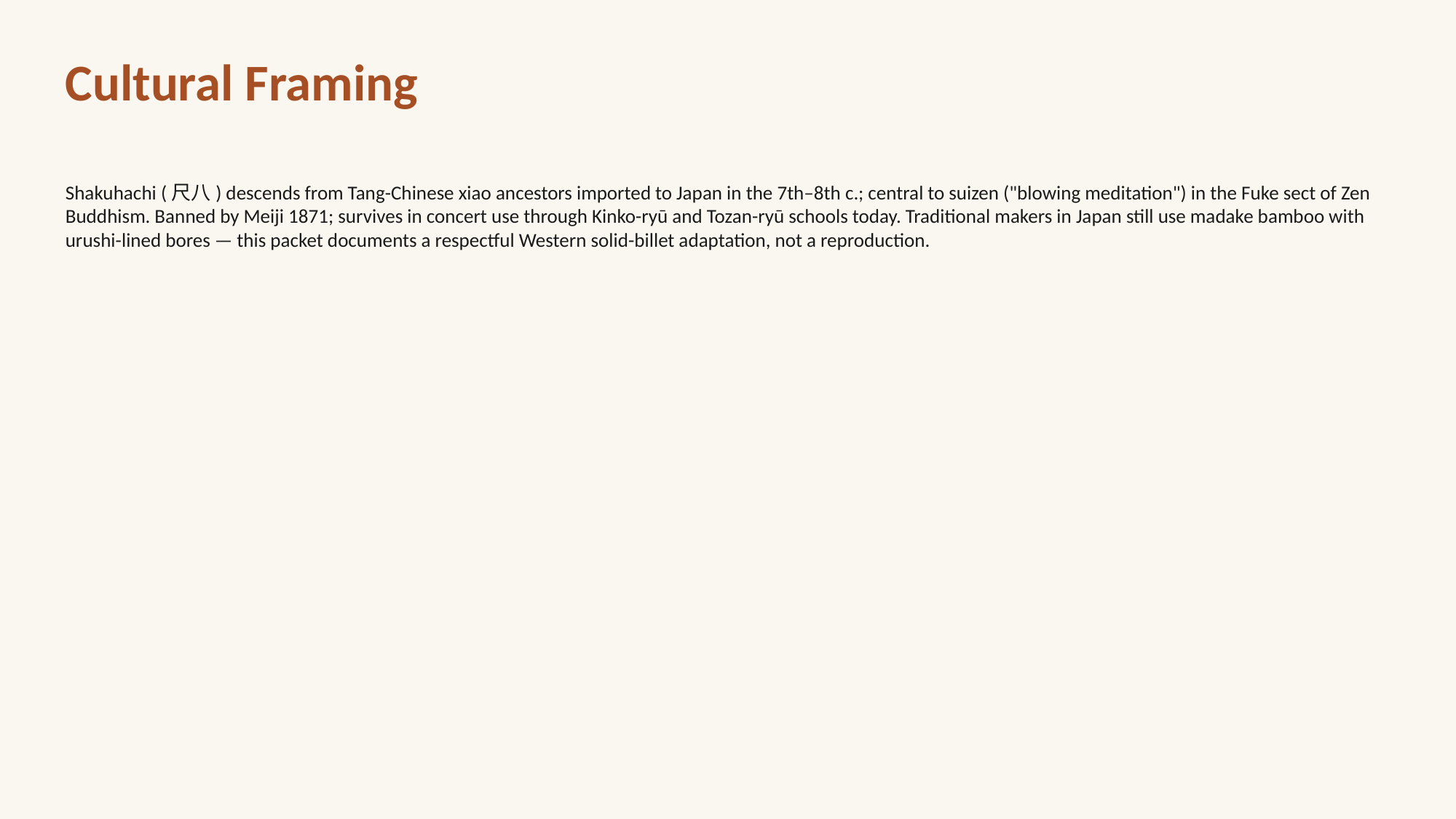

Cultural Framing
Shakuhachi (尺八) descends from Tang-Chinese xiao ancestors imported to Japan in the 7th–8th c.; central to suizen ("blowing meditation") in the Fuke sect of Zen Buddhism. Banned by Meiji 1871; survives in concert use through Kinko-ryū and Tozan-ryū schools today. Traditional makers in Japan still use madake bamboo with urushi-lined bores — this packet documents a respectful Western solid-billet adaptation, not a reproduction.